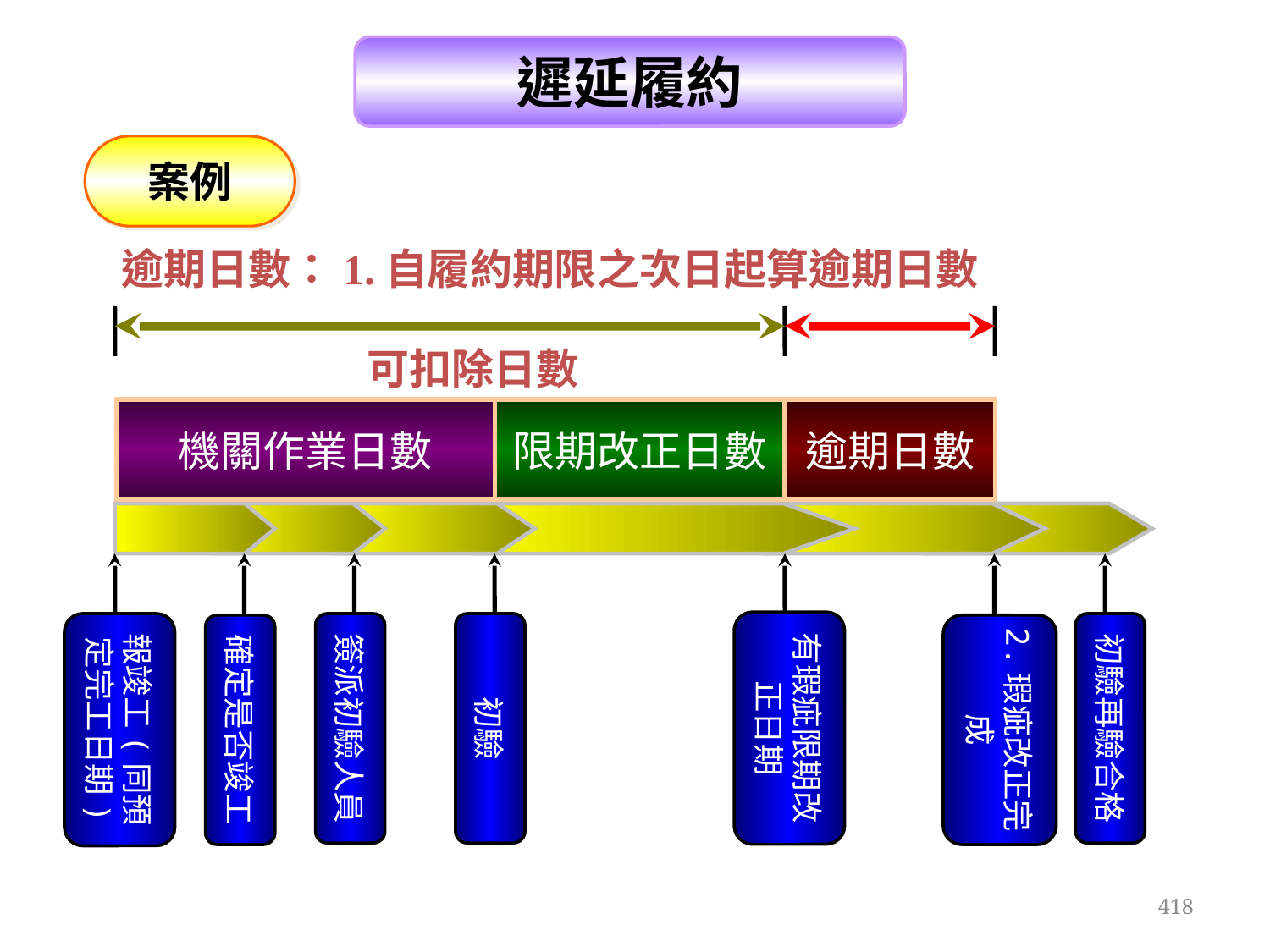

遲延履約
案例
逾期日數：1.自履約期限之次日起算逾期日數

可扣除日數
機關作業日數
限期改正日數
逾期日數

有瑕疵限期改正日期
報竣工(同預定完工日期)
簽派初驗人員
初驗
初驗再驗合格
確定是否竣工
2.瑕疵改正完成
418